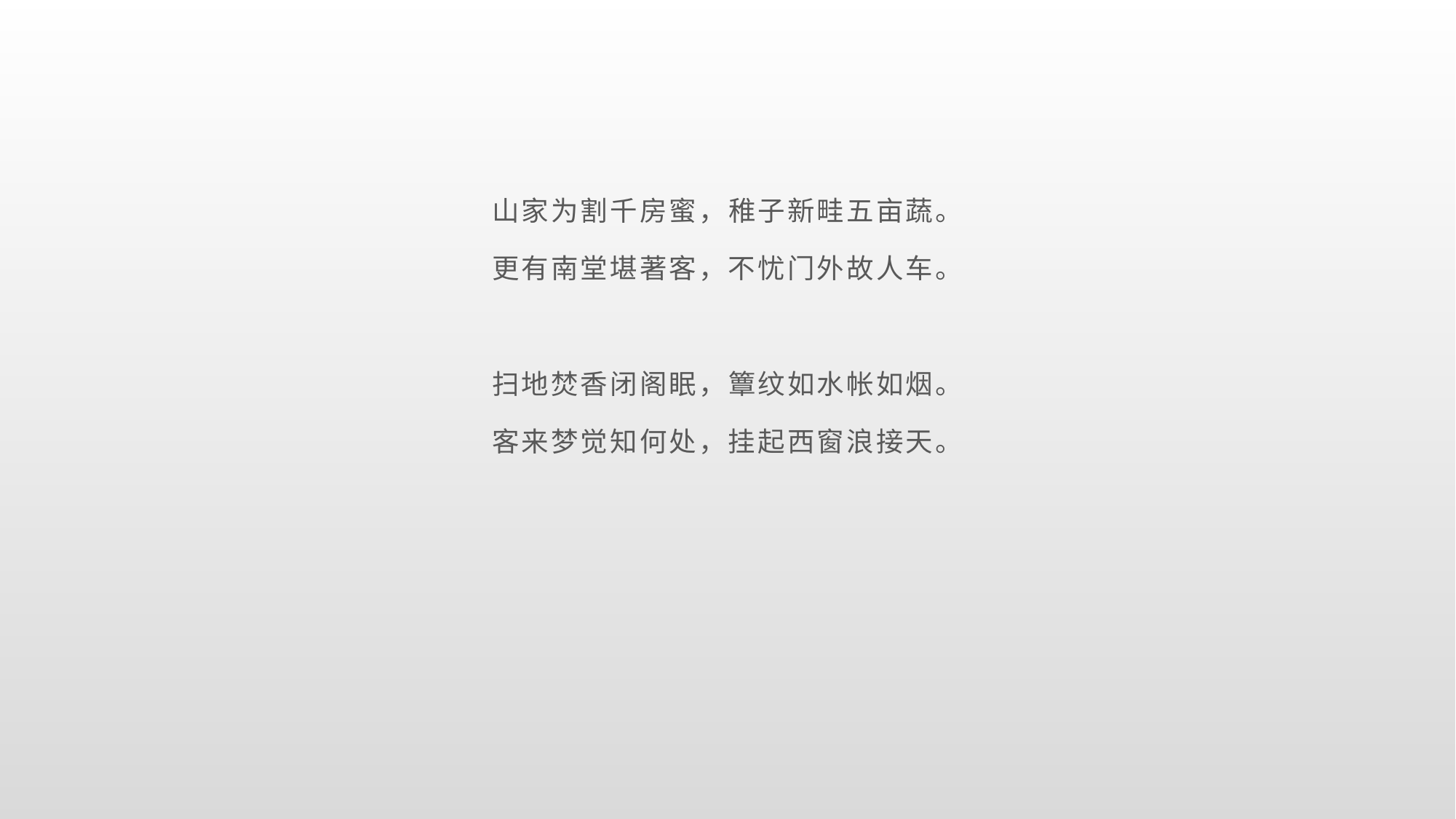

#
山家为割千房蜜，稚子新畦五亩蔬。
更有南堂堪著客，不忧门外故人车。

扫地焚香闭阁眠，簟纹如水帐如烟。
客来梦觉知何处，挂起西窗浪接天。